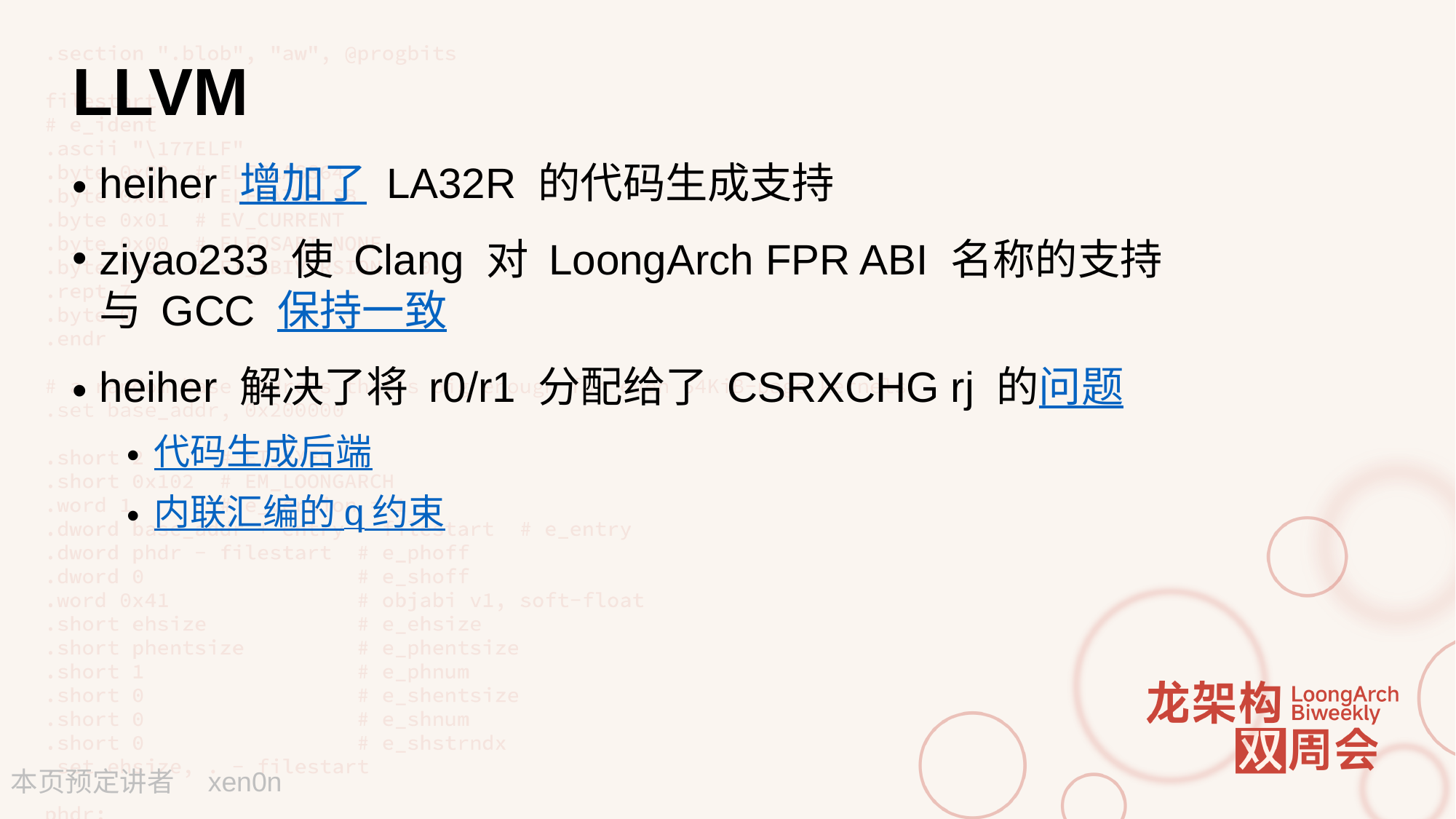

# LLVM
heiher 增加了 LA32R 的代码生成支持
ziyao233 使 Clang 对 LoongArch FPR ABI 名称的支持与 GCC 保持一致
heiher 解决了将 r0/r1 分配给了 CSRXCHG rj 的问题
代码生成后端
内联汇编的 q 约束
xen0n